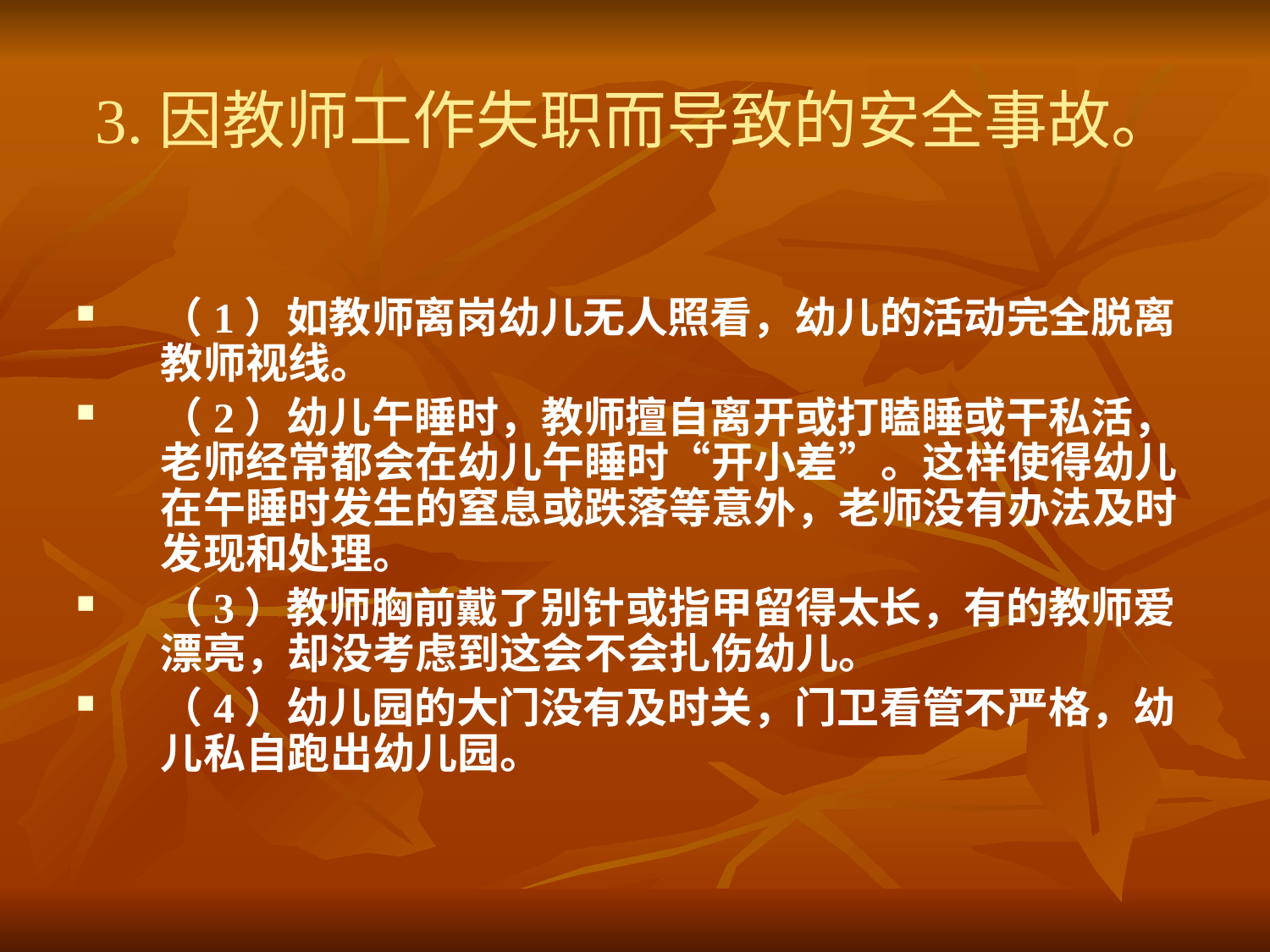

# 3.因教师工作失职而导致的安全事故。

（1）如教师离岗幼儿无人照看，幼儿的活动完全脱离教师视线。
（2）幼儿午睡时，教师擅自离开或打瞌睡或干私活，老师经常都会在幼儿午睡时“开小差”。这样使得幼儿在午睡时发生的窒息或跌落等意外，老师没有办法及时发现和处理。
（3）教师胸前戴了别针或指甲留得太长，有的教师爱漂亮，却没考虑到这会不会扎伤幼儿。
（4）幼儿园的大门没有及时关，门卫看管不严格，幼儿私自跑出幼儿园。